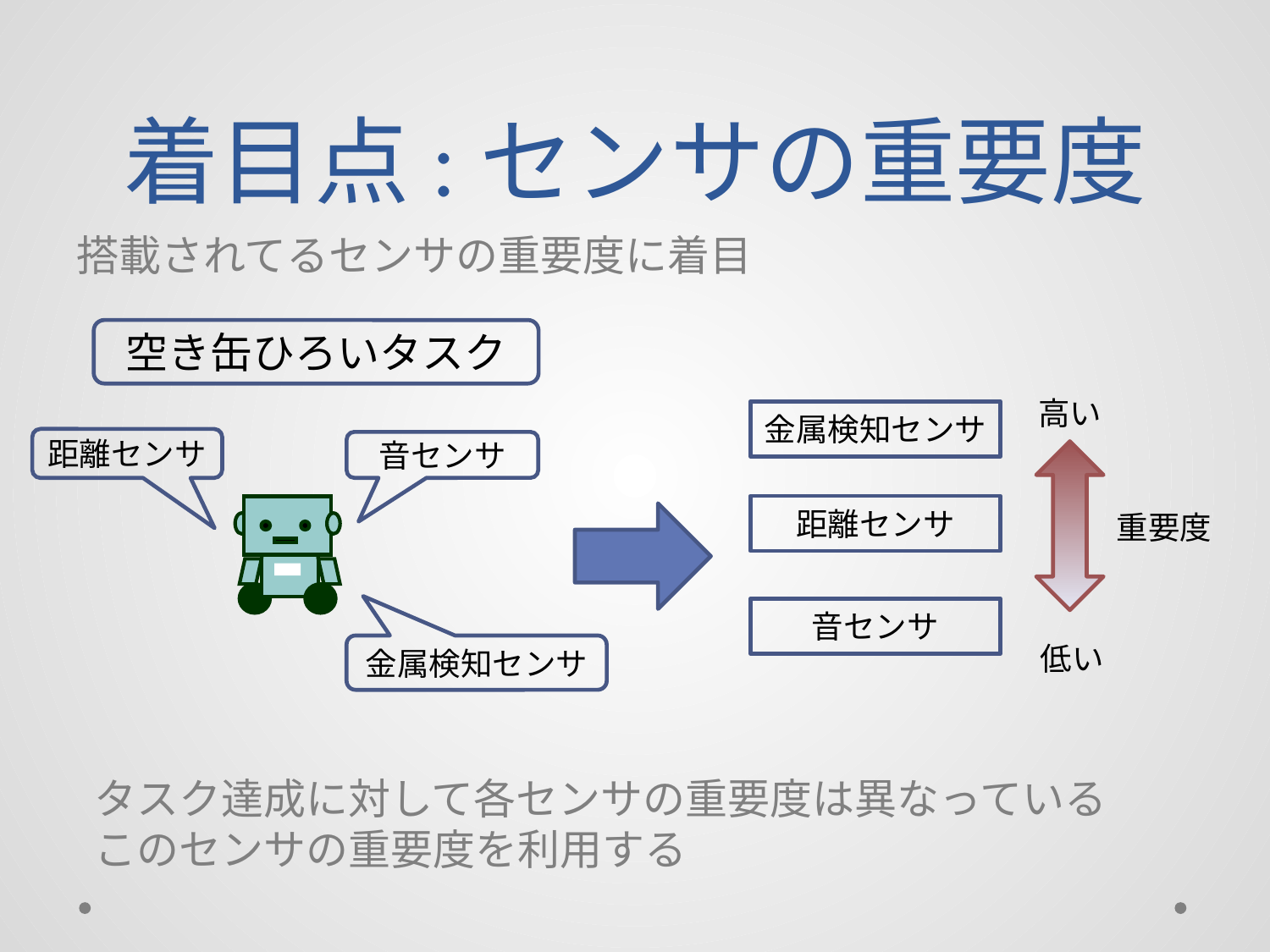

# 着目点:センサの重要度
搭載されてるセンサの重要度に着目
空き缶ひろいタスク
高い
金属検知センサ
距離センサ
音センサ

距離センサ

重要度

音センサ
低い
金属検知センサ
タスク達成に対して各センサの重要度は異なっている
このセンサの重要度を利用する